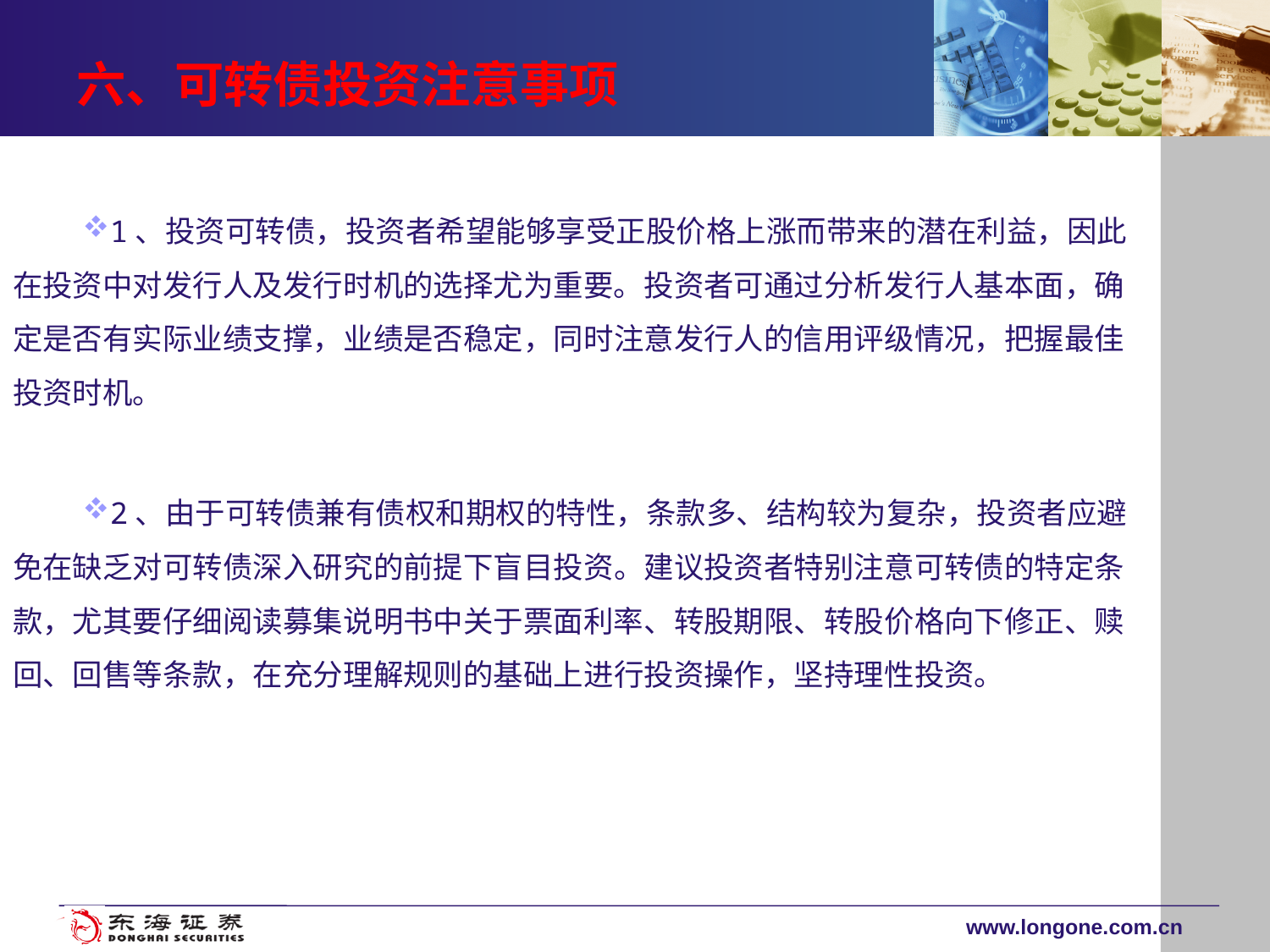

# 六、可转债投资注意事项

1、投资可转债，投资者希望能够享受正股价格上涨而带来的潜在利益，因此在投资中对发行人及发行时机的选择尤为重要。投资者可通过分析发行人基本面，确定是否有实际业绩支撑，业绩是否稳定，同时注意发行人的信用评级情况，把握最佳投资时机。

2、由于可转债兼有债权和期权的特性，条款多、结构较为复杂，投资者应避免在缺乏对可转债深入研究的前提下盲目投资。建议投资者特别注意可转债的特定条款，尤其要仔细阅读募集说明书中关于票面利率、转股期限、转股价格向下修正、赎回、回售等条款，在充分理解规则的基础上进行投资操作，坚持理性投资。
www.longone.com.cn